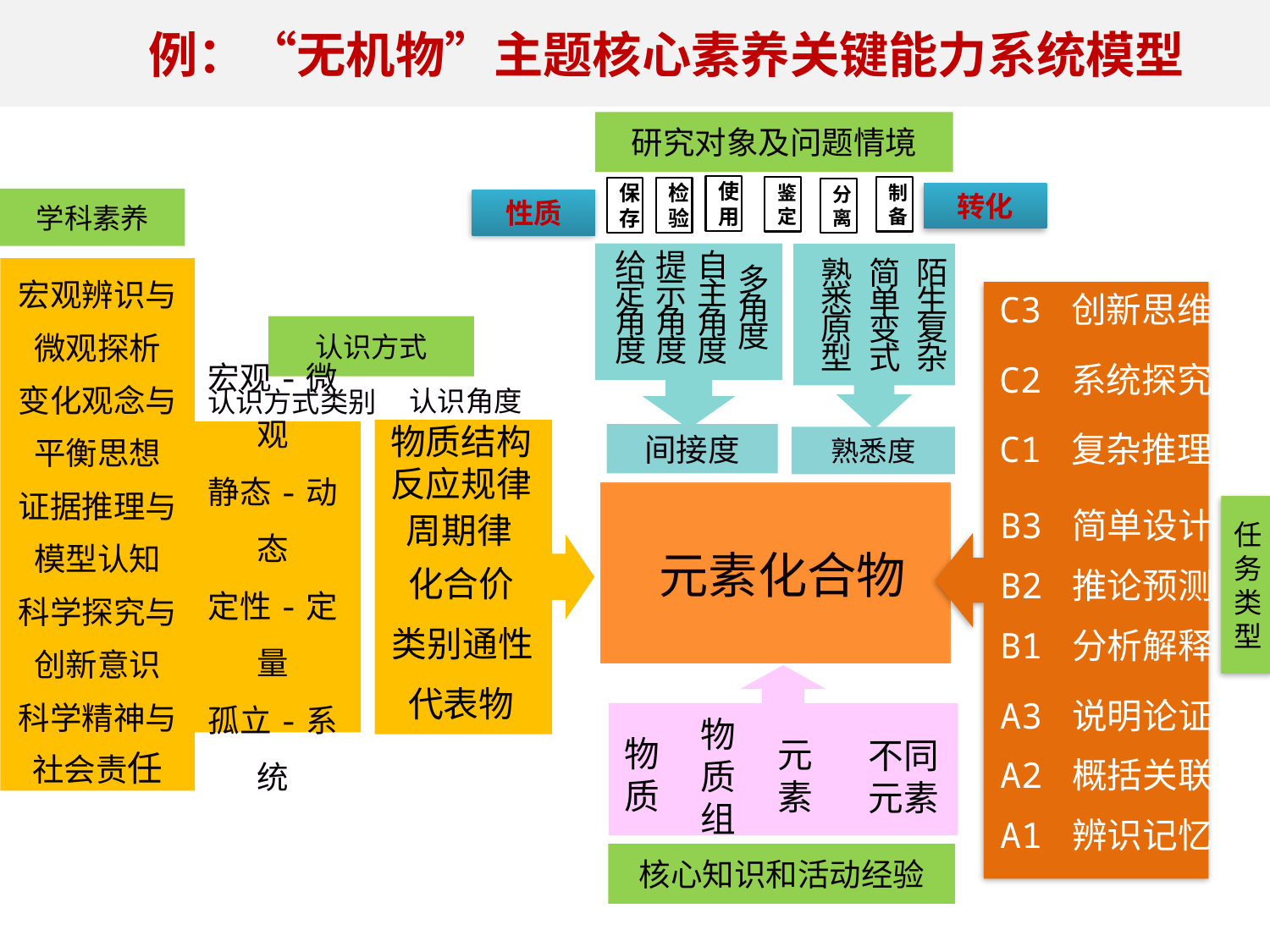

# 例：“无机物”主题核心素养关键能力系统模型
研究对象及问题情境
学科素养

多角度
宏观辨识与微观探析
变化观念与平衡思想
证据推理与模型认知
科学探究与创新意识
科学精神与社会责任

给定角度
提示角度
自主角度
C3 创新思维
熟悉原型
简单变式
陌生复杂
认识方式
C2 系统探究
认识角度
认识方式类别

宏观-微观
静态-动态
定性-定量
孤立-系统

间接度
C1 复杂推理
熟悉度
物质结构
反应规律

任务类型
B3 简单设计
周期律
元素化合物
B2 推论预测
化合价
B1 分析解释
类别通性

代表物
A3 说明论证
物质
物质组
元素
不同
元素
A2 概括关联
A1 辨识记忆
核心知识和活动经验
使用
鉴定
制备
检验
保存
分离
转化
性质